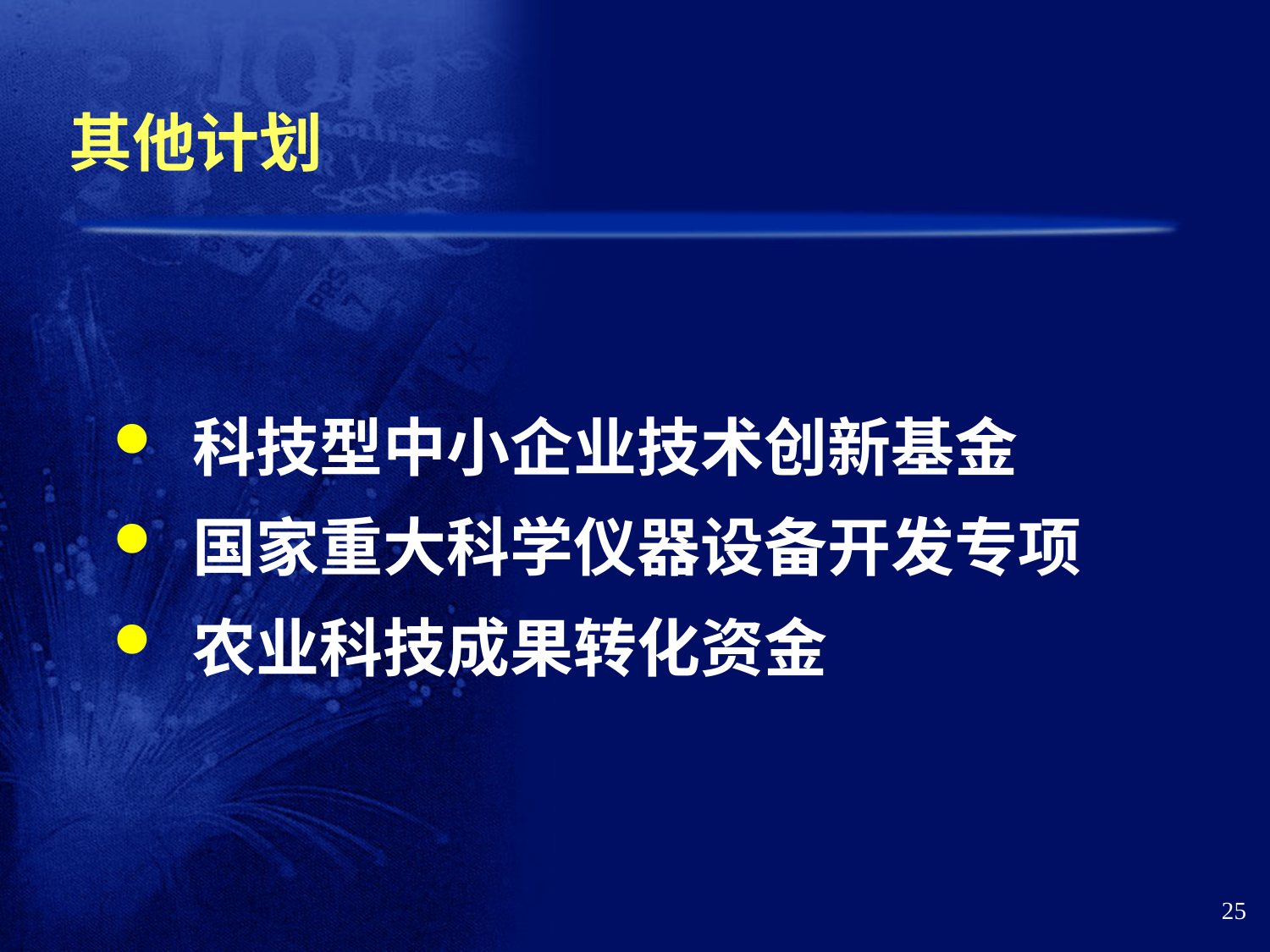

其他计划
科技型中小企业技术创新基金
国家重大科学仪器设备开发专项
农业科技成果转化资金
25